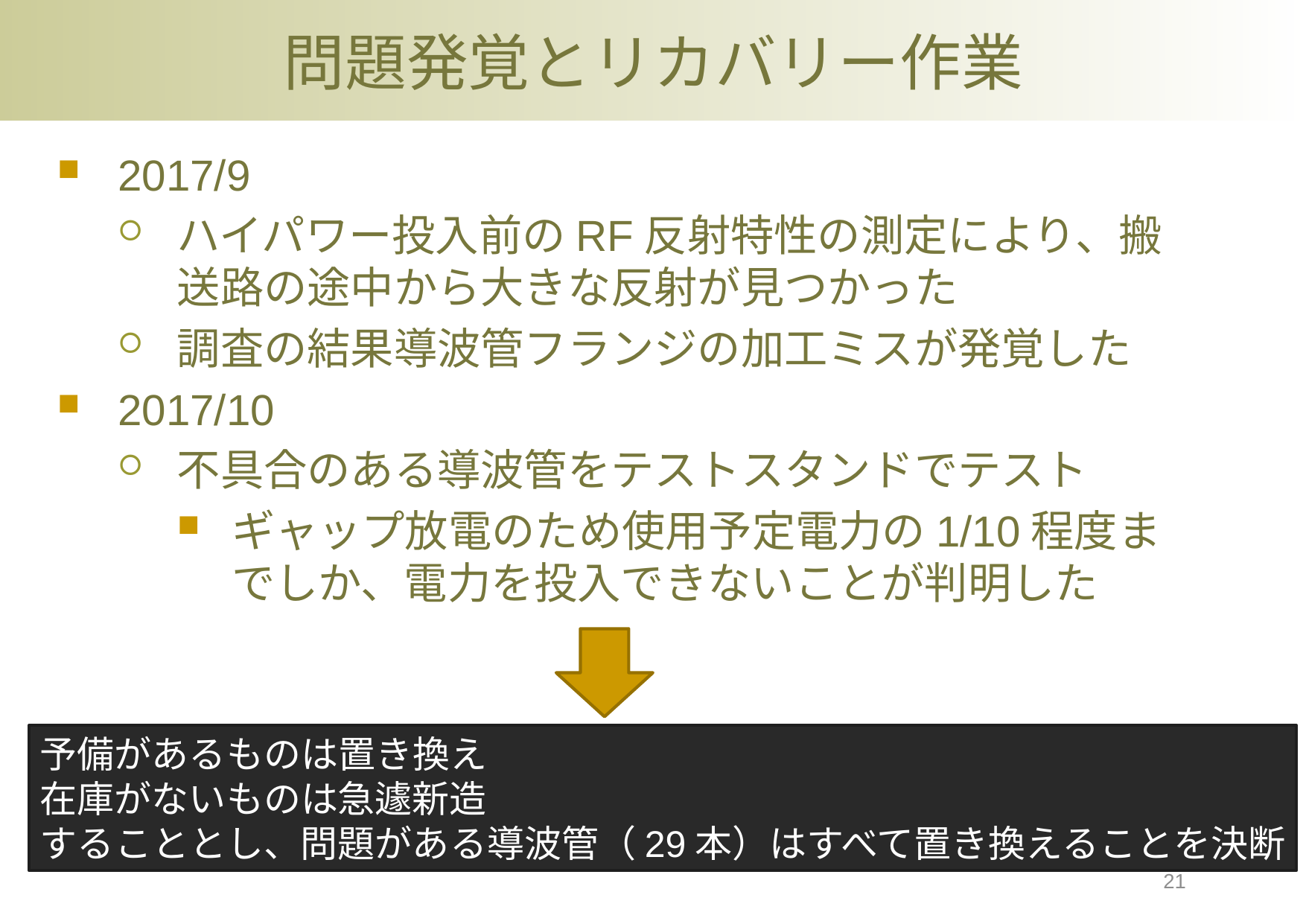

# 問題発覚とリカバリー作業
2017/9
ハイパワー投入前のRF反射特性の測定により、搬送路の途中から大きな反射が見つかった
調査の結果導波管フランジの加工ミスが発覚した
2017/10
不具合のある導波管をテストスタンドでテスト
ギャップ放電のため使用予定電力の1/10程度までしか、電力を投入できないことが判明した

予備があるものは置き換え
在庫がないものは急遽新造
することとし、問題がある導波管（29本）はすべて置き換えることを決断

21